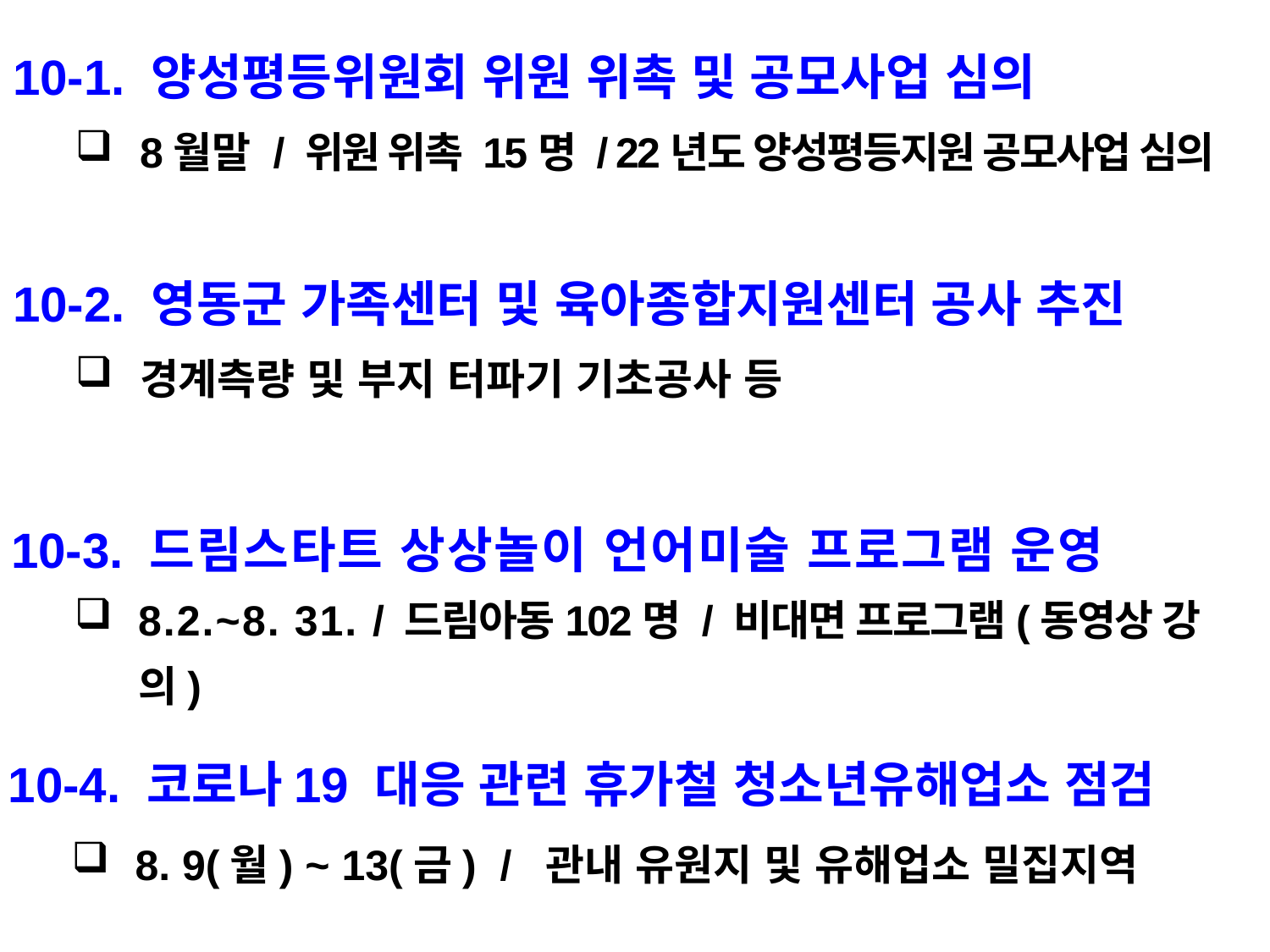

10-1. 양성평등위원회 위원 위촉 및 공모사업 심의
8월말 / 위원 위촉 15명 / 22년도 양성평등지원 공모사업 심의

양성평등지원사업 공모 및 부서 적격성 심사 등
10-2. 영동군 가족센터 및 육아종합지원센터 공사 추진
경계측량 및 부지 터파기 기초공사 등
10-3. 드림스타트 상상놀이 언어미술 프로그램 운영
8.2.~8. 31. / 드림아동102명 / 비대면 프로그램(동영상 강의)
10-4. 코로나19 대응 관련 휴가철 청소년유해업소 점검
8. 9(월) ~ 13(금)  /  관내 유원지 및 유해업소 밀집지역
1-3. 코로나19 대응 관련 휴가철 청소년유해업소 점검
8. 9(월) ~ 13(금)  /  관내 유원지 및 유해업소 밀집지역